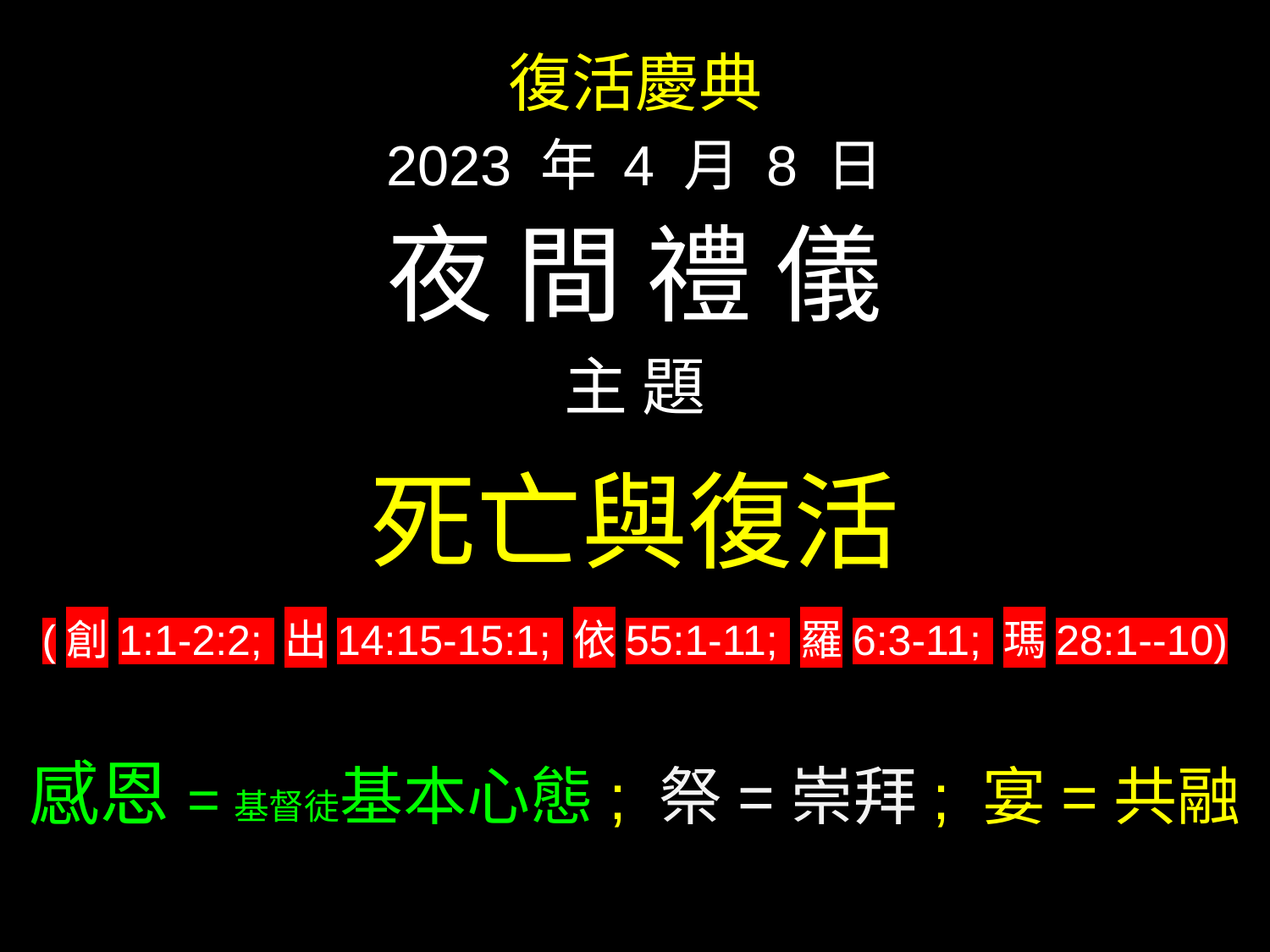

復活慶典
2023 年 4 月 8 日
夜 間 禮 儀

主 題
死亡與復活
(創1:1-2:2; 出14:15-15:1; 依55:1-11; 羅6:3-11; 瑪28:1--10)

感恩=基督徒基本心態; 祭=崇拜; 宴=共融